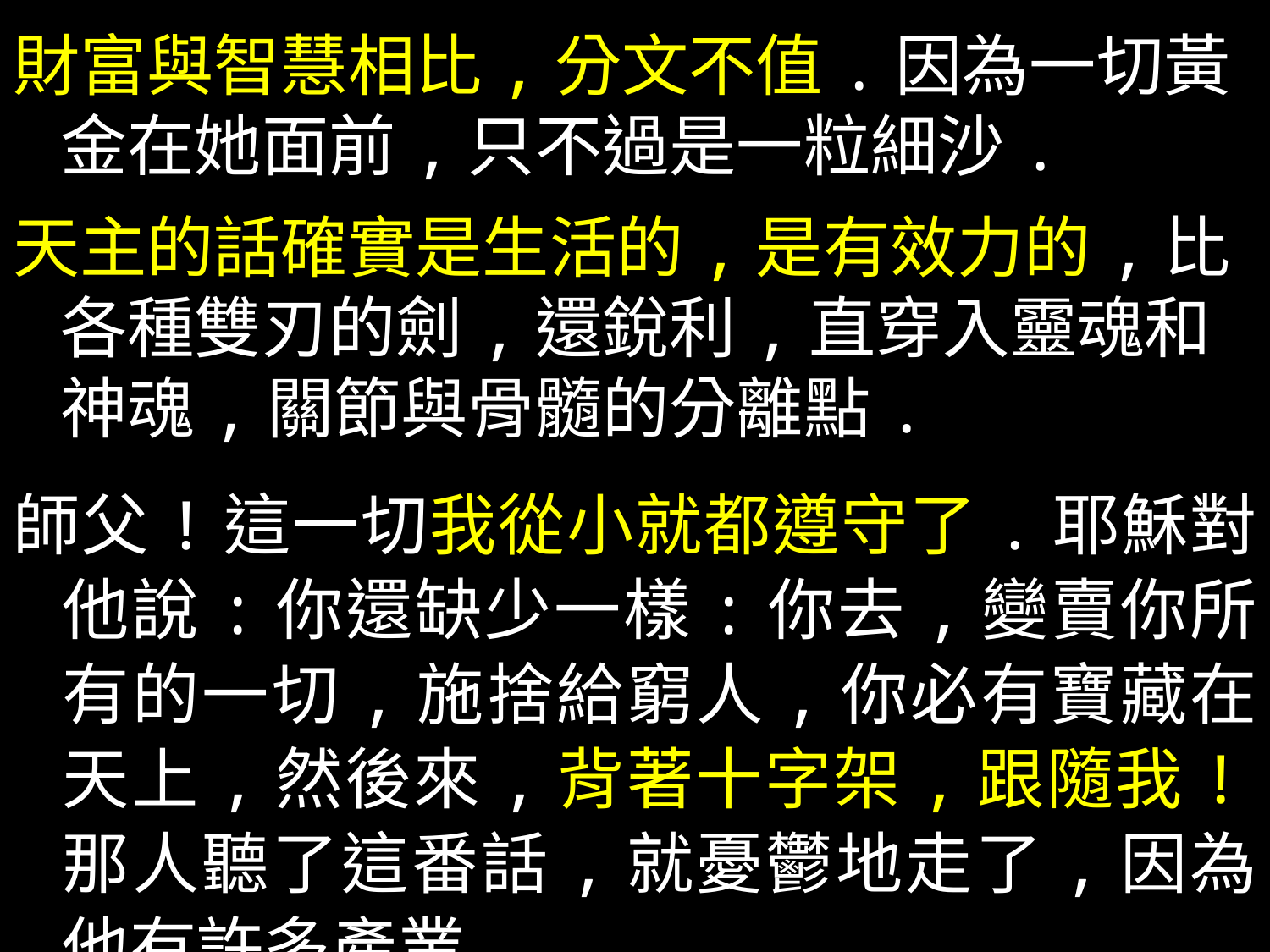

財富與智慧相比,分文不值.因為一切黃金在她面前,只不過是一粒細沙.
天主的話確實是生活的,是有效力的,比各種雙刃的劍,還銳利,直穿入靈魂和神魂,關節與骨髓的分離點.
師父!這一切我從小就都遵守了.耶穌對他說:你還缺少一樣:你去,變賣你所有的一切,施捨給窮人,你必有寶藏在天上,然後來,背著十字架,跟隨我!那人聽了這番話,就憂鬱地走了,因為他有許多產業.